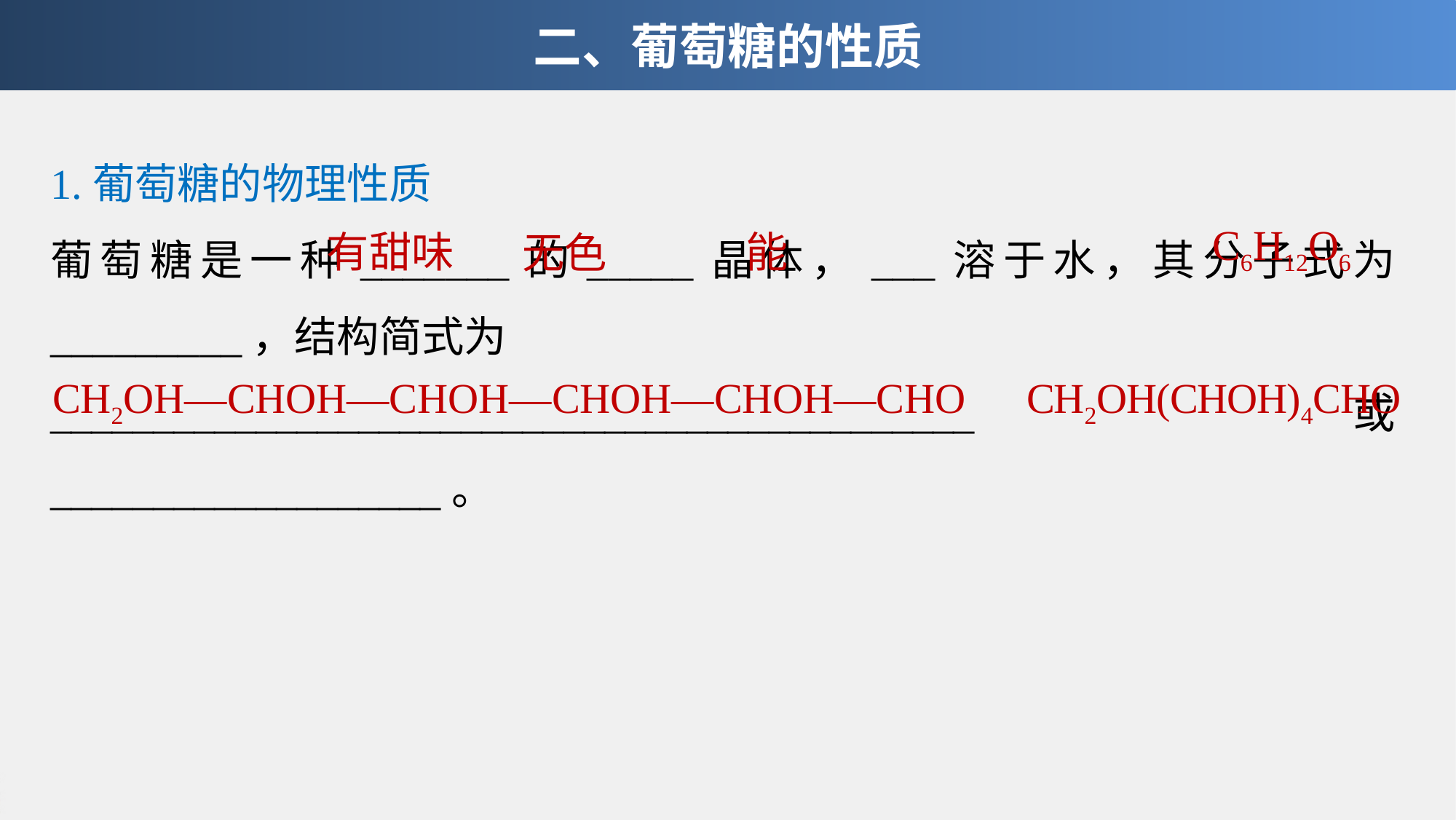

二、葡萄糖的性质
1.葡萄糖的物理性质
葡萄糖是一种_______的_____晶体，___溶于水，其分子式为_________，结构简式为
_____________________________________________或___________________。
C6H12O6
有甜味
能
无色
CH2OH—CHOH—CHOH—CHOH—CHOH—CHO
CH2OH(CHOH)4CHO